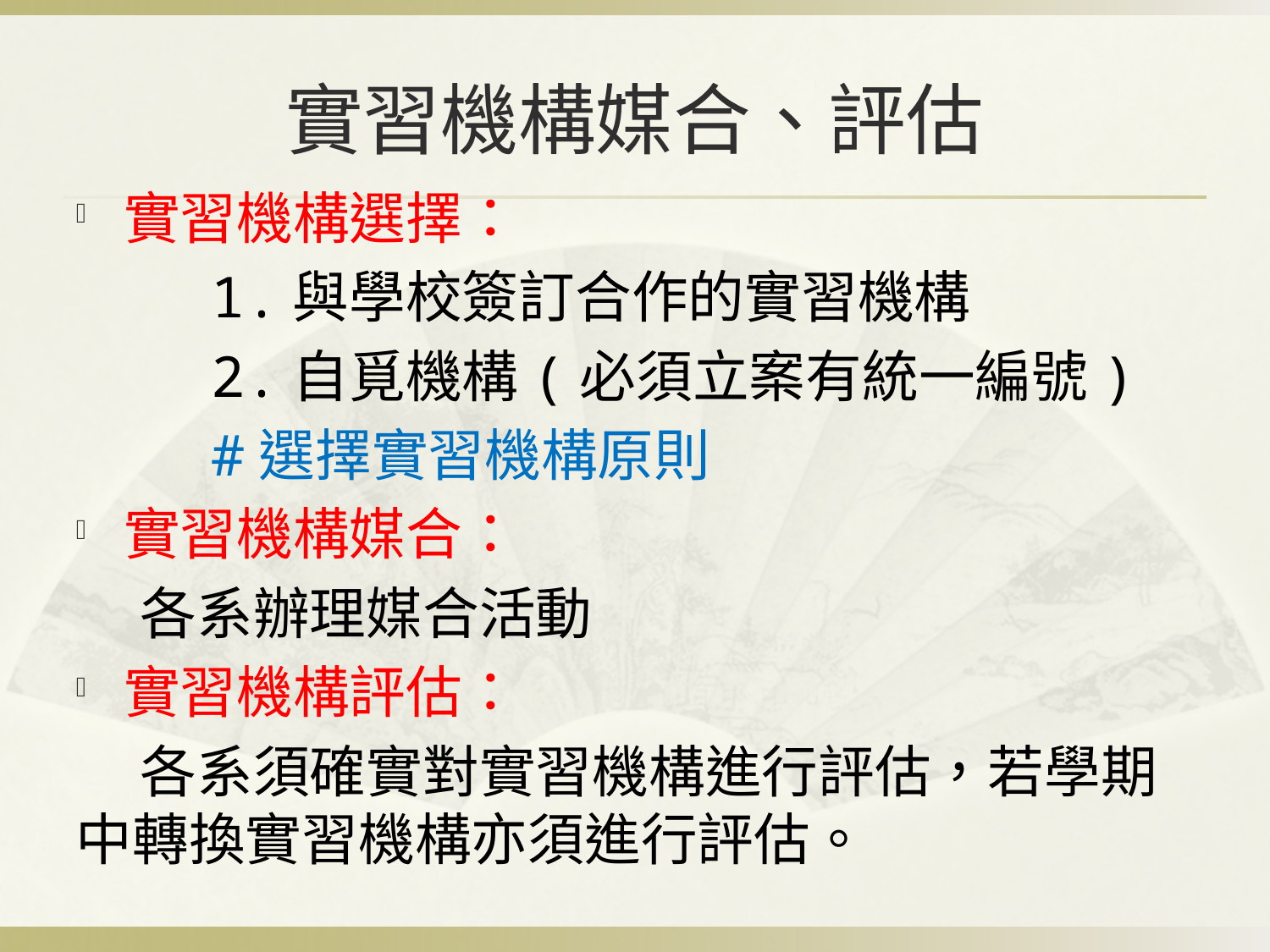

# 實習機構媒合、評估
實習機構選擇：
    1.與學校簽訂合作的實習機構
    2.自覓機構(必須立案有統一編號)
    #選擇實習機構原則
實習機構媒合：
    各系辦理媒合活動
實習機構評估：
    各系須確實對實習機構進行評估，若學期中轉換實習機構亦須進行評估。